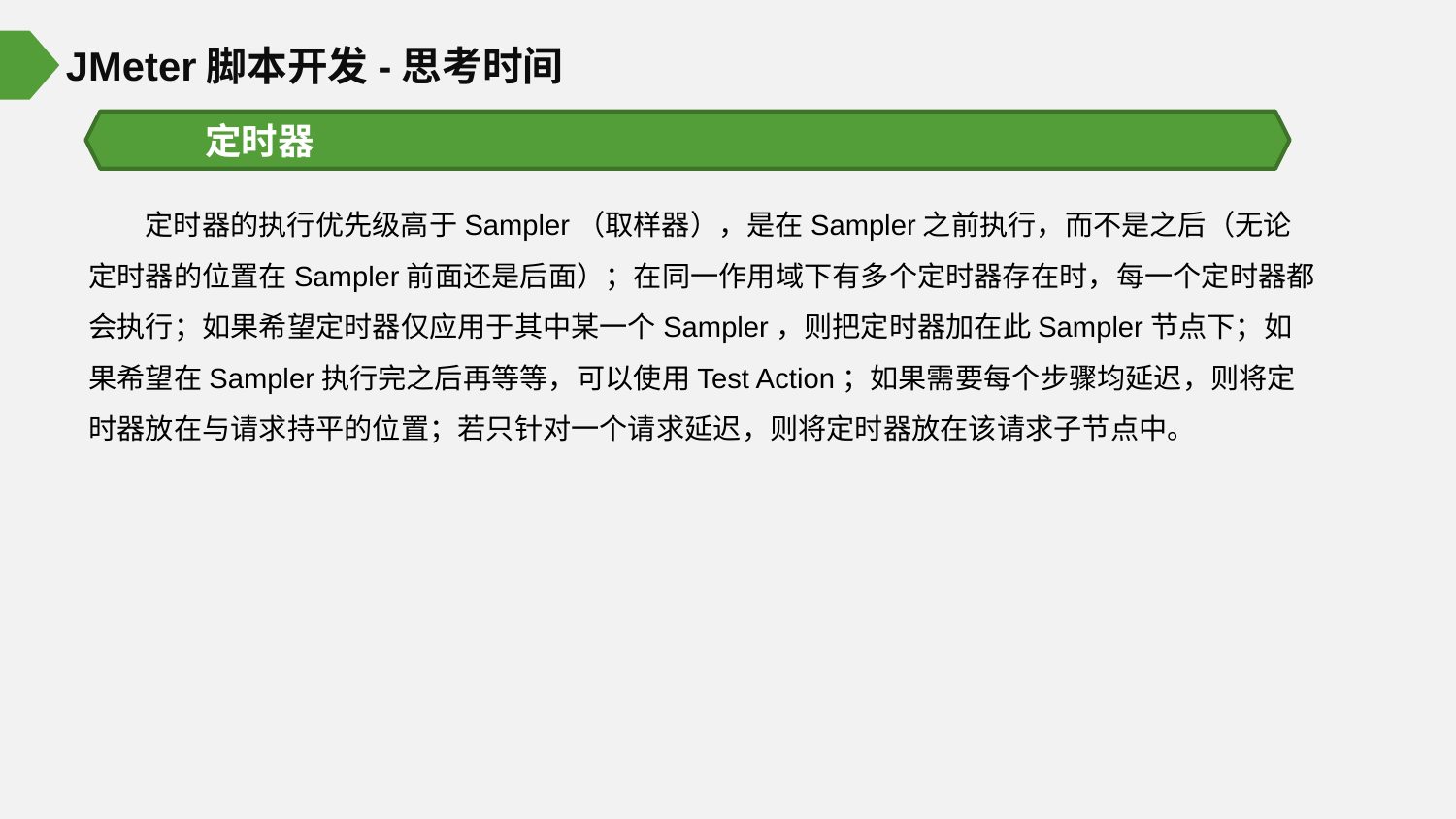

JMeter脚本开发-思考时间
定时器
定时器的执行优先级高于Sampler（取样器），是在Sampler之前执行，而不是之后（无论定时器的位置在Sampler前面还是后面）；在同一作用域下有多个定时器存在时，每一个定时器都会执行；如果希望定时器仅应用于其中某一个Sampler，则把定时器加在此Sampler节点下；如果希望在Sampler执行完之后再等等，可以使用Test Action；如果需要每个步骤均延迟，则将定时器放在与请求持平的位置；若只针对一个请求延迟，则将定时器放在该请求子节点中。